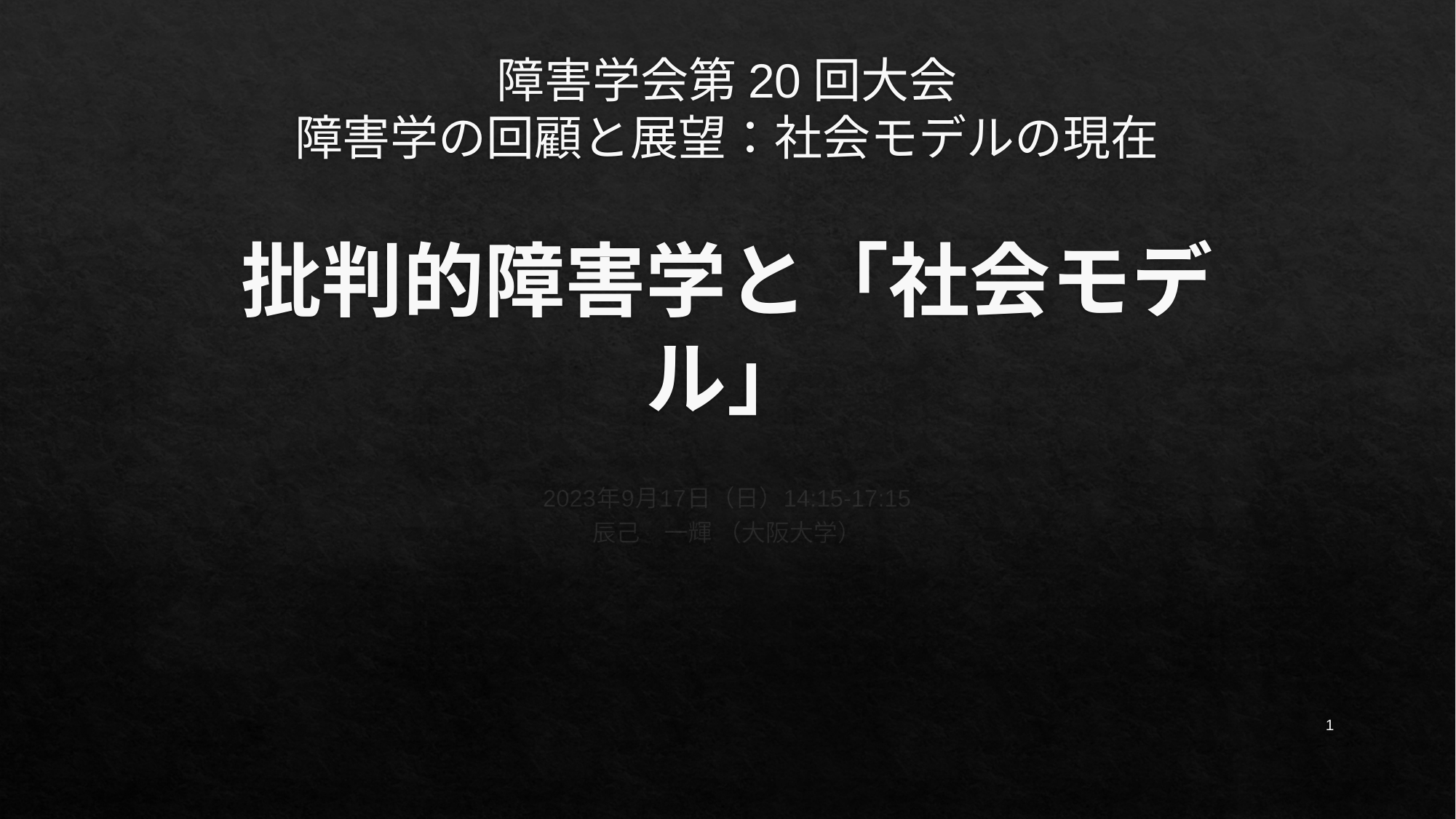

# 障害学会第20回大会 障害学の回顧と展望：社会モデルの現在 批判的障害学と「社会モデル」

2023年9月17日（日）14:15-17:15
辰己　一輝 （大阪大学）
1